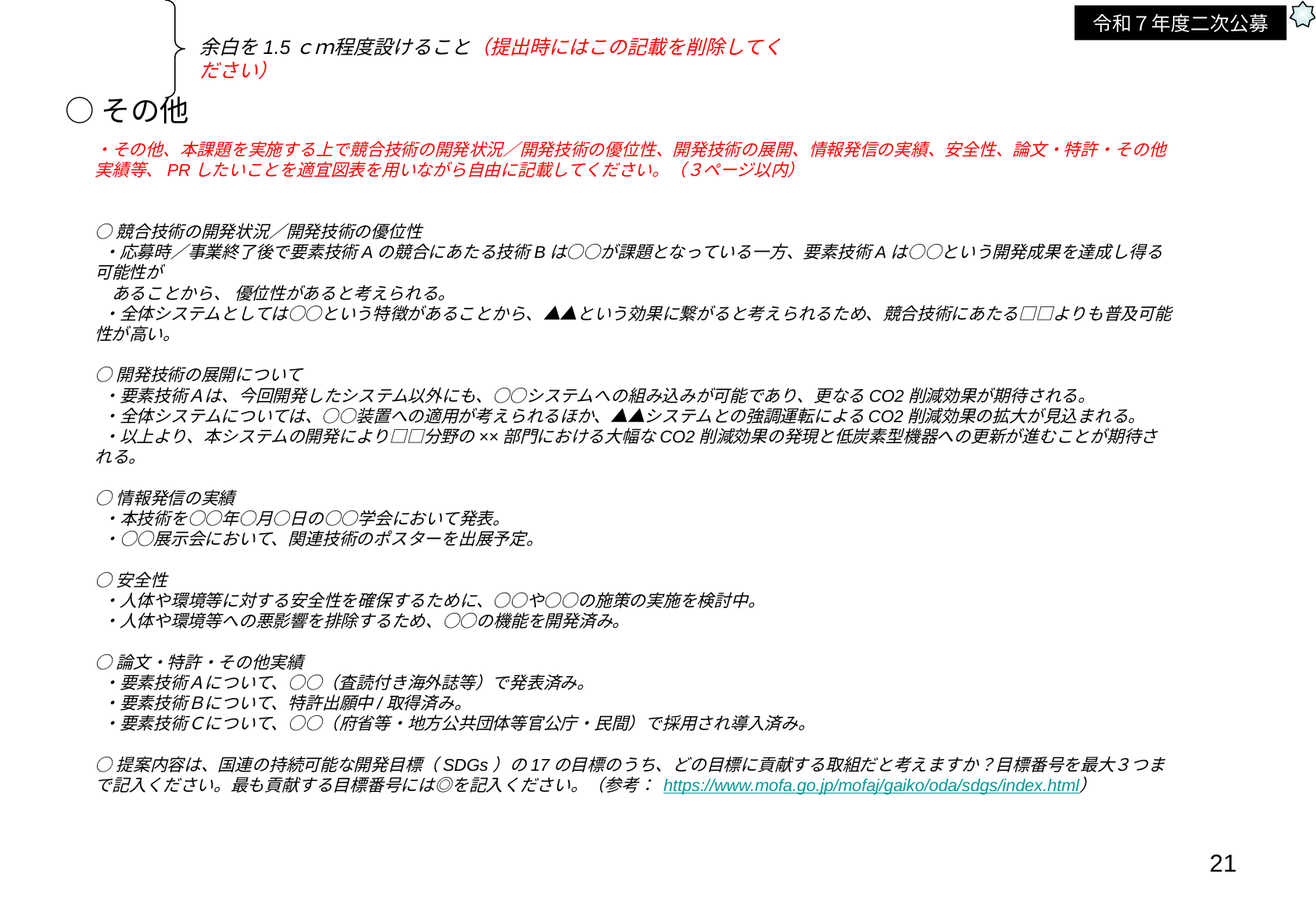

令和７年度二次公募
余白を1.5ｃｍ程度設けること（提出時にはこの記載を削除してください）
○その他
・その他、本課題を実施する上で競合技術の開発状況／開発技術の優位性、開発技術の展開、情報発信の実績、安全性、論文・特許・その他実績等、PRしたいことを適宜図表を用いながら自由に記載してください。（３ページ以内）

○競合技術の開発状況／開発技術の優位性
 ・応募時／事業終了後で要素技術Aの競合にあたる技術Bは○○が課題となっている一方、要素技術Aは○○という開発成果を達成し得る可能性が
　あることから、 優位性があると考えられる。
 ・全体システムとしては○○という特徴があることから、▲▲という効果に繋がると考えられるため、競合技術にあたる□□よりも普及可能性が高い。

○開発技術の展開について
 ・要素技術Ａは、今回開発したシステム以外にも、○○システムへの組み込みが可能であり、更なるCO2削減効果が期待される。
 ・全体システムについては、○○装置への適用が考えられるほか、▲▲システムとの強調運転によるCO2削減効果の拡大が見込まれる。
 ・以上より、本システムの開発により□□分野の××部門における大幅なCO2削減効果の発現と低炭素型機器への更新が進むことが期待される。

○情報発信の実績
 ・本技術を○○年○月○日の○○学会において発表。
 ・○○展示会において、関連技術のポスターを出展予定。

○安全性
 ・人体や環境等に対する安全性を確保するために、○○や○○の施策の実施を検討中。
 ・人体や環境等への悪影響を排除するため、○○の機能を開発済み。

○論文・特許・その他実績
 ・要素技術Ａについて、○○（査読付き海外誌等）で発表済み。
 ・要素技術Ｂについて、特許出願中/取得済み。
 ・要素技術Ｃについて、○○（府省等・地方公共団体等官公庁・民間）で採用され導入済み。

○提案内容は、国連の持続可能な開発目標（SDGs）の17の目標のうち、どの目標に貢献する取組だと考えますか？目標番号を最大３つまで記入ください。最も貢献する目標番号には◎を記入ください。（参考： https://www.mofa.go.jp/mofaj/gaiko/oda/sdgs/index.html）
21